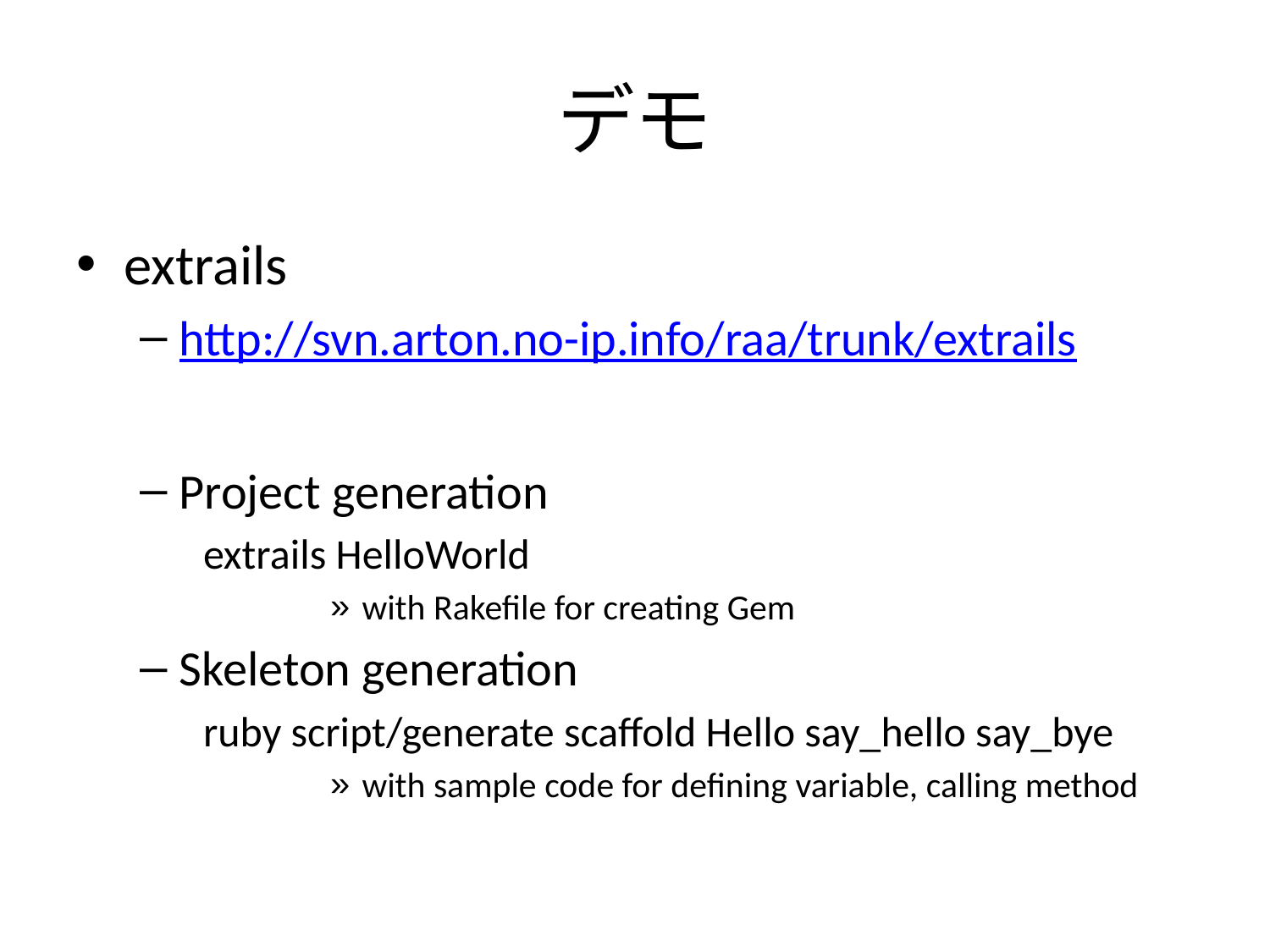

# デモ
extrails
http://svn.arton.no-ip.info/raa/trunk/extrails

Project generation
extrails HelloWorld
with Rakefile for creating Gem
Skeleton generation
ruby script/generate scaffold Hello say_hello say_bye
with sample code for defining variable, calling method